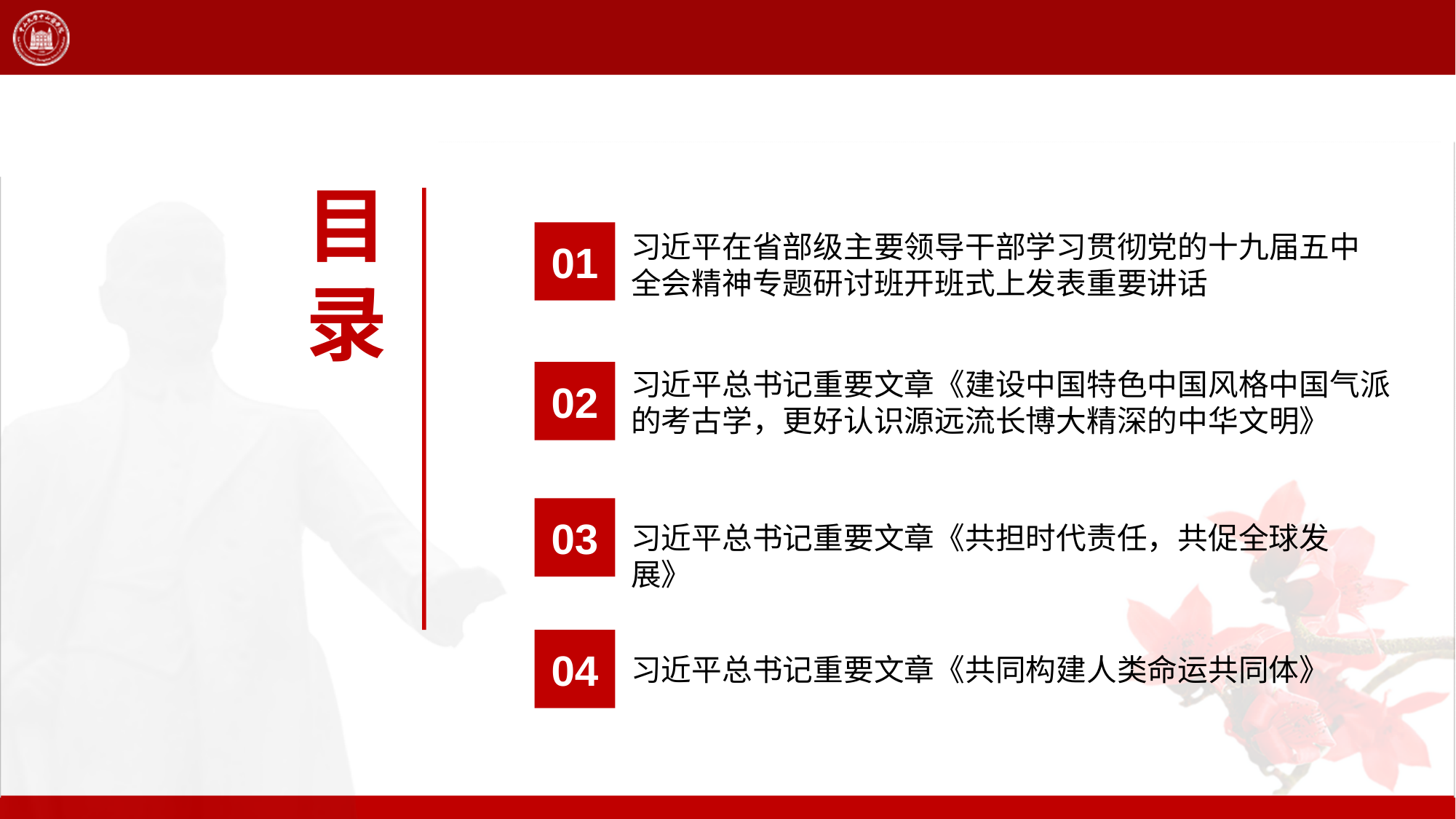

目录

01
习近平在省部级主要领导干部学习贯彻党的十九届五中全会精神专题研讨班开班式上发表重要讲话
习近平总书记重要文章《建设中国特色中国风格中国气派的考古学，更好认识源远流长博大精深的中华文明》
02
03
习近平总书记重要文章《共担时代责任，共促全球发展》
04
习近平总书记重要文章《共同构建人类命运共同体》